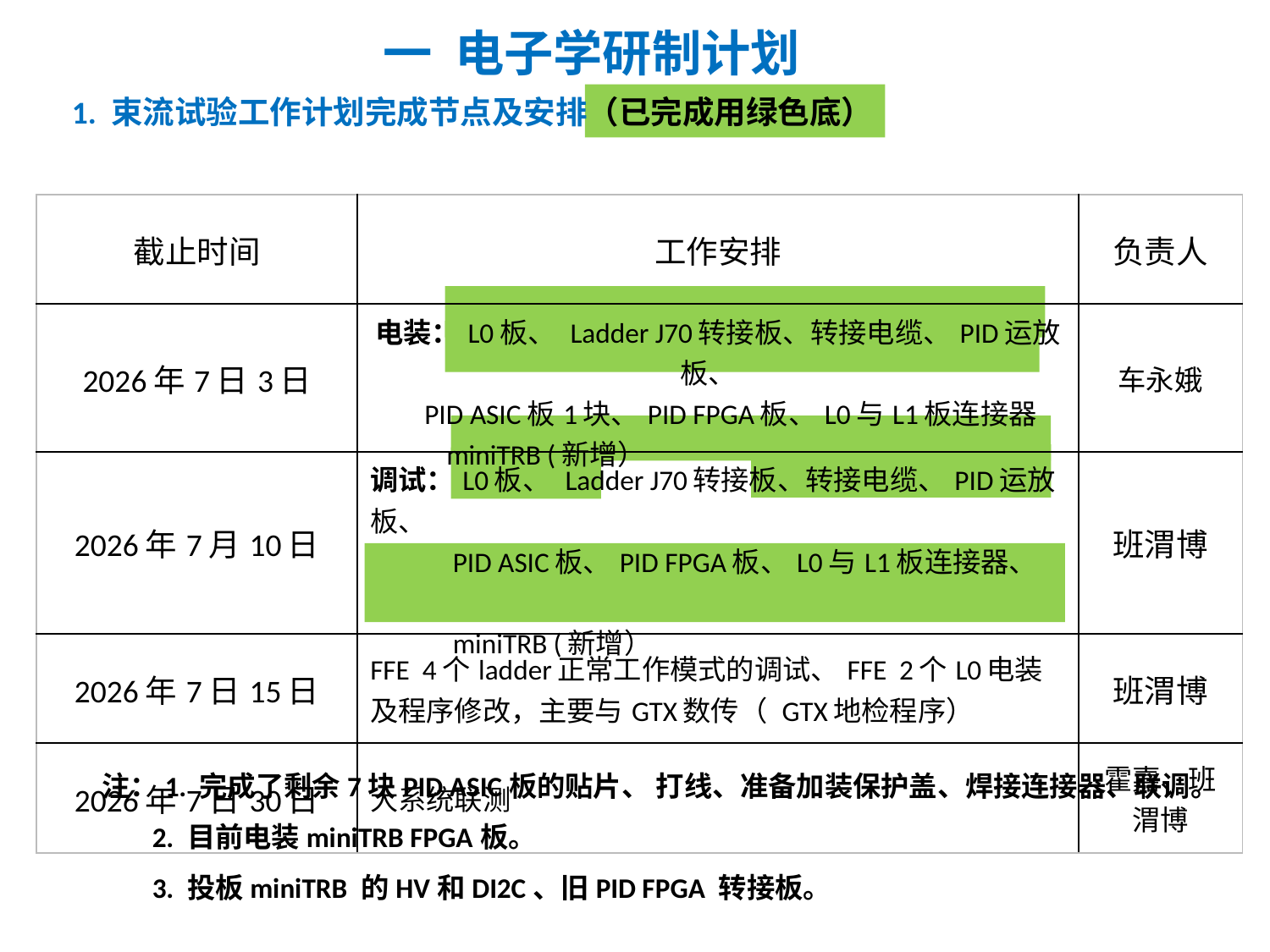

一  电子学研制计划

1. 束流试验工作计划完成节点及安排（已完成用绿色底）
| 截止时间 | 工作安排 | 负责人 |
| --- | --- | --- |
| 2026年7日3日 | 电装：L0板、 Ladder J70转接板、转接电缆、PID运放板、 PID ASIC板1块、PID FPGA板、L0与L1板连接器 miniTRB (新增） | 车永娥 |
| 2026年7月10日 | 调试：L0板、 Ladder J70转接板、转接电缆、PID运放板、 PID ASIC板、PID FPGA板、L0与L1板连接器、 miniTRB (新增） | 班渭博 |
| 2026年7日15日 | FFE 4个ladder正常工作模式的调试、FFE 2个L0电装及程序修改，主要与GTX数传（ GTX地检程序） | 班渭博 |
| 2026年7日30日 | 大系统联测 | 霍嘉、班渭博 |

             注：1. 完成了剩余7块PID ASIC板的贴片、 打线、准备加装保护盖、焊接连接器、联调。
                      2. 目前电装miniTRB FPGA板。
                      3. 投板miniTRB 的HV和DI2C、旧PID FPGA 转接板。